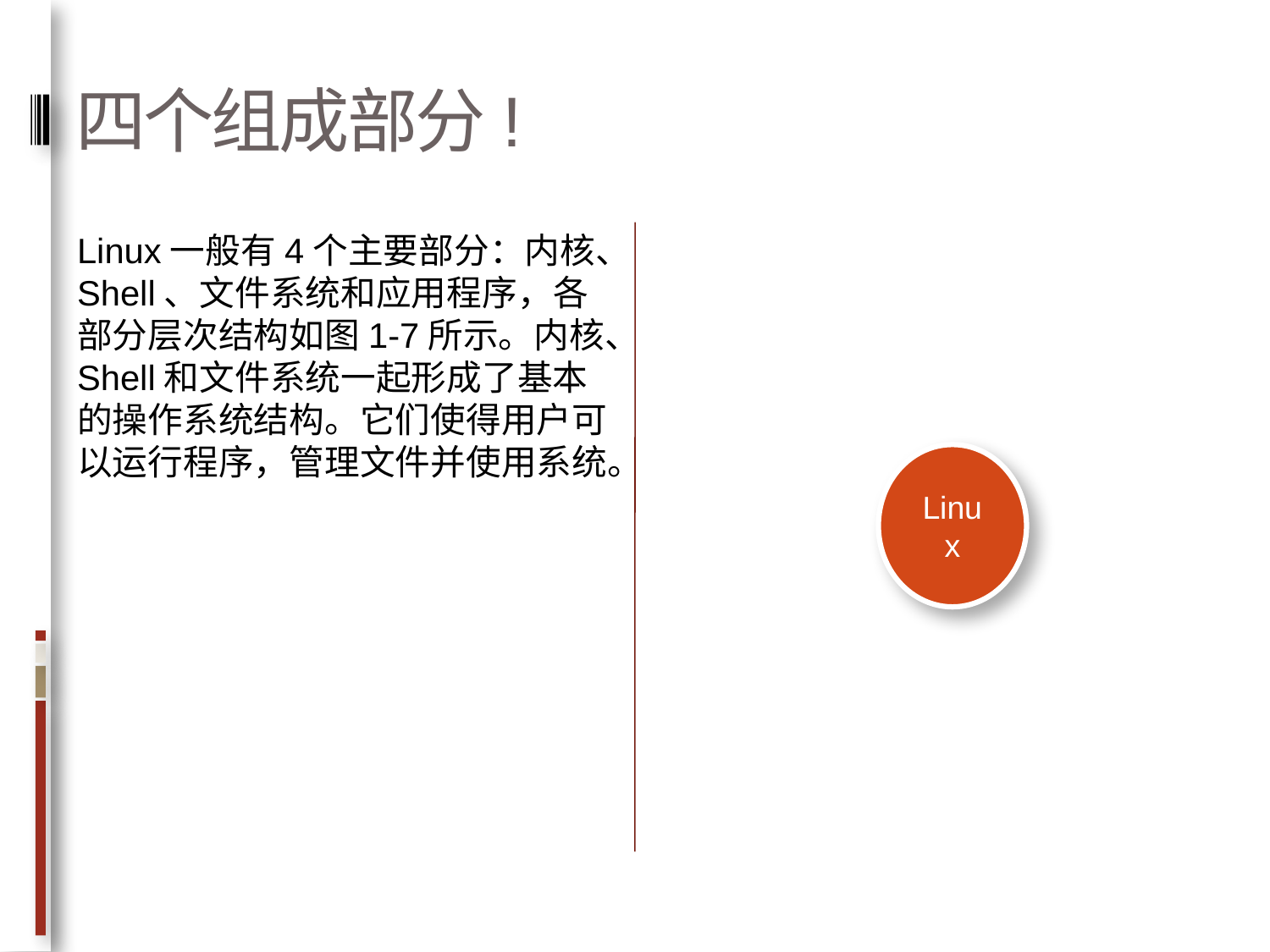

# 四个组成部分!
Linux
内核
Shell
应用程序
文件系统
Linux一般有4个主要部分：内核、Shell、文件系统和应用程序，各部分层次结构如图1-7所示。内核、Shell和文件系统一起形成了基本的操作系统结构。它们使得用户可以运行程序，管理文件并使用系统。